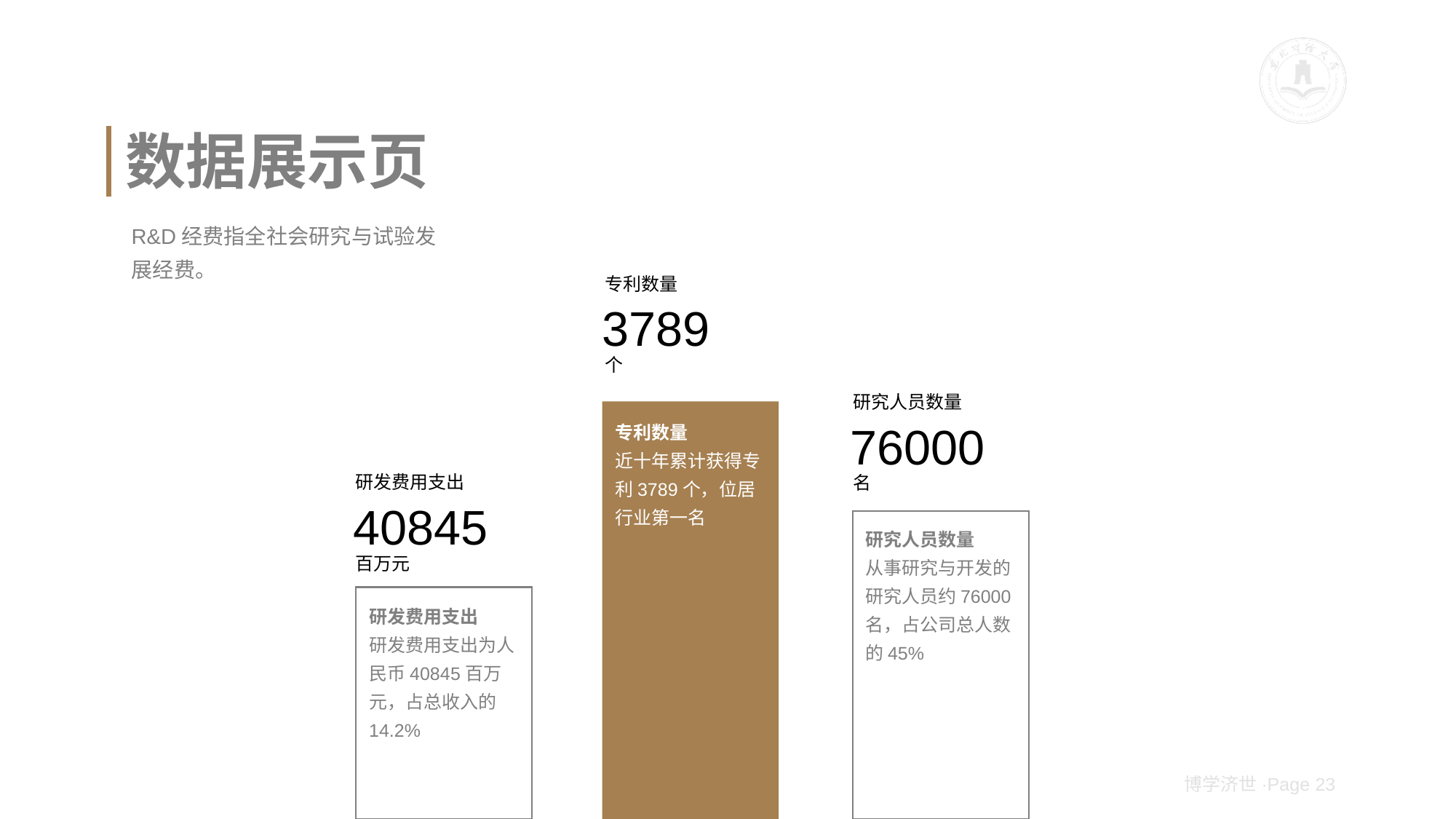

# 数据展示页
R&D经费指全社会研究与试验发展经费。
专利数量
3789
个
研究人员数量
76000

专利数量
近十年累计获得专利3789个，位居行业第一名
研发费用支出
名
40845

研究人员数量
从事研究与开发的研究人员约76000名，占公司总人数的45%
百万元

研发费用支出
研发费用支出为人民币40845百万元，占总收入的14.2%
博学济世·Page 23
使用时配合讲解，正在提及的数据项用实心色块标记，其余则使用空心轮廓，有助于突出重点